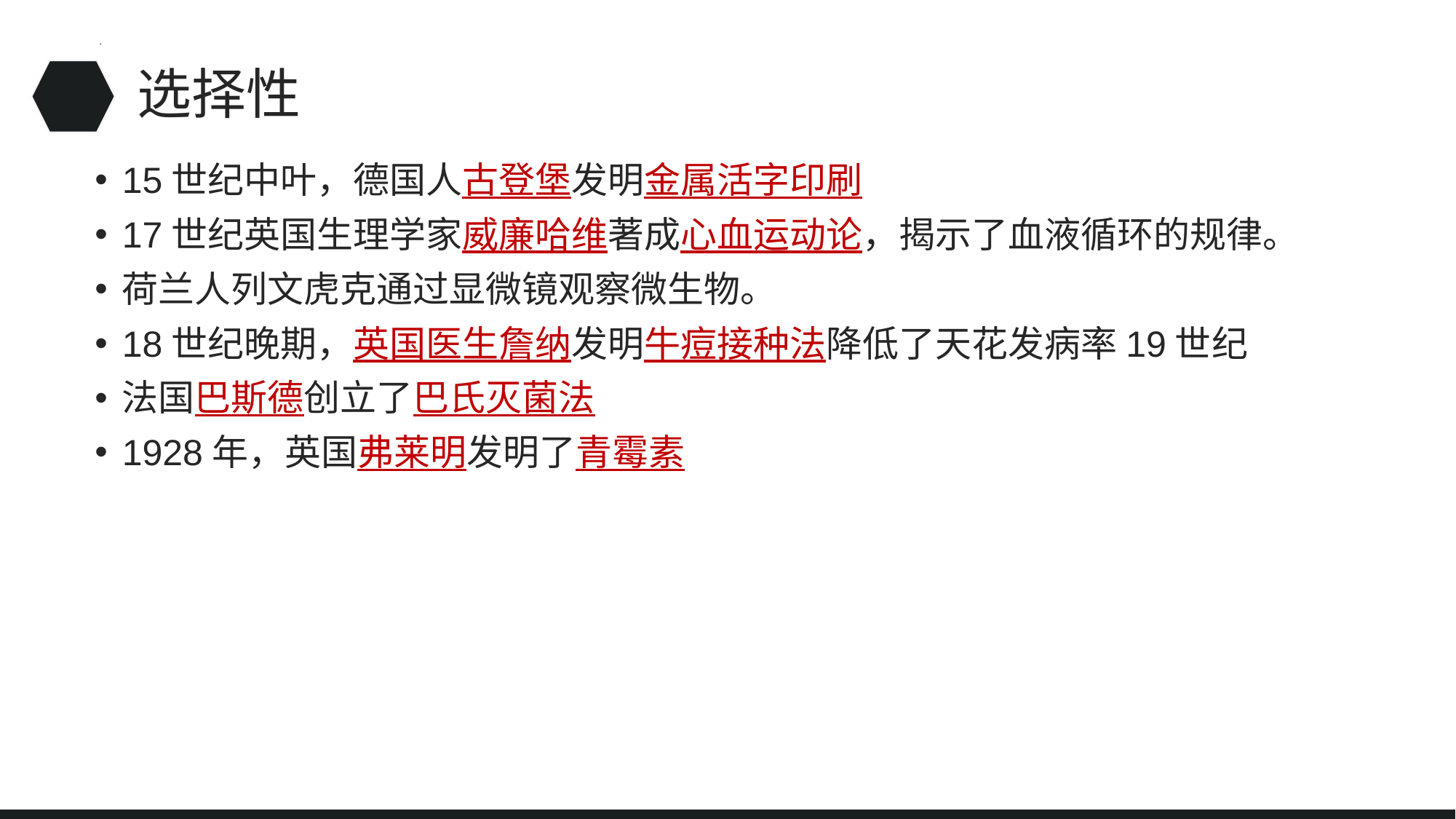

# 选择性
15世纪中叶，德国人古登堡发明金属活字印刷
17世纪英国生理学家威廉哈维著成心血运动论，揭示了血液循环的规律。
荷兰人列文虎克通过显微镜观察微生物。
18世纪晚期，英国医生詹纳发明牛痘接种法降低了天花发病率19世纪
法国巴斯德创立了巴氏灭菌法
1928年，英国弗莱明发明了青霉素